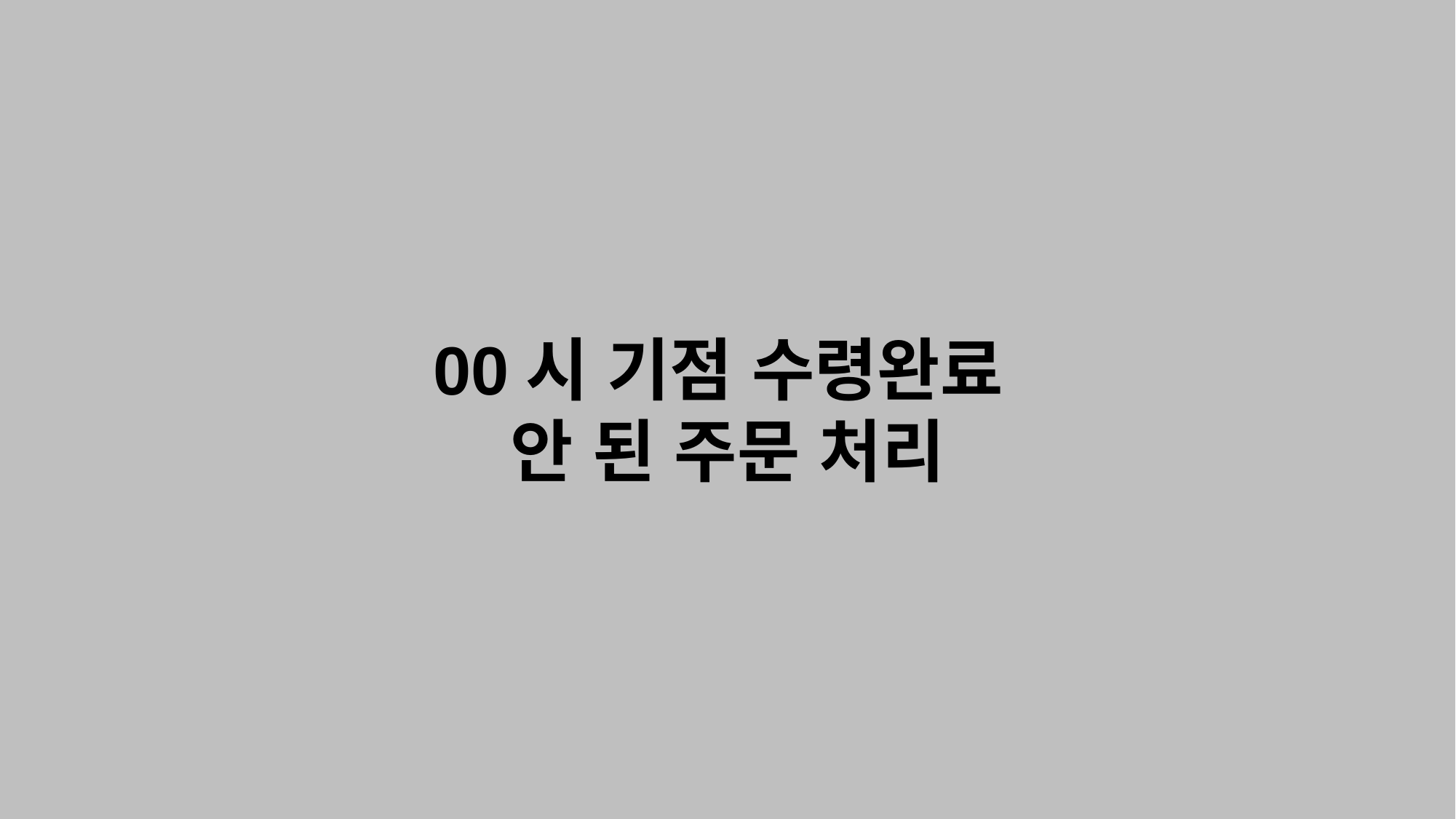

00시 기점 수령완료
안 된 주문 처리